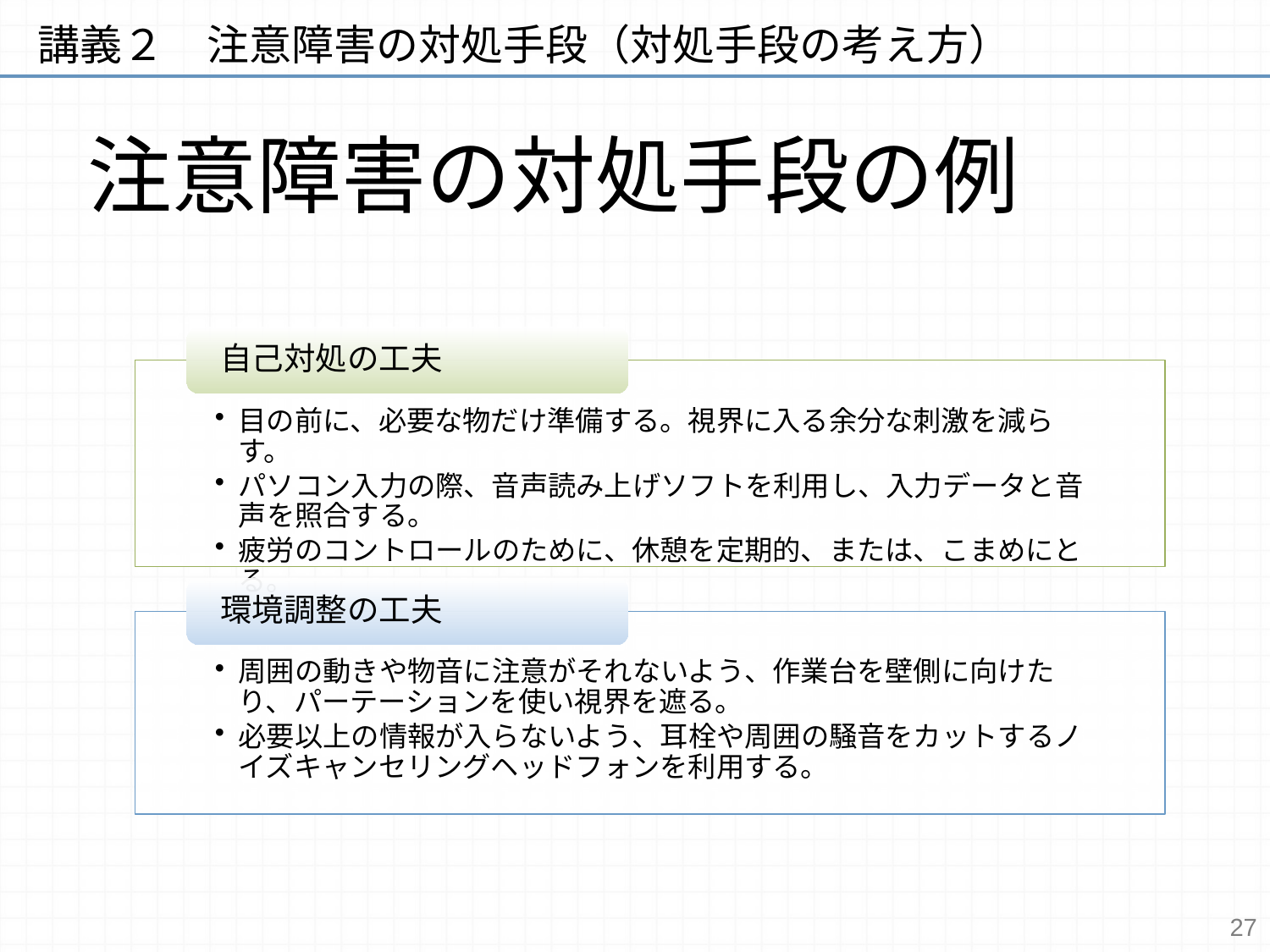

講義２　注意障害の対処手段（対処手段の考え方）
注意障害の対処手段の例
目の前に、必要な物だけ準備する。視界に入る余分な刺激を減らす。
パソコン入力の際、音声読み上げソフトを利用し、入力データと音声を照合する。
疲労のコントロールのために、休憩を定期的、または、こまめにとる。
自己対処の工夫
周囲の動きや物音に注意がそれないよう、作業台を壁側に向けたり、パーテーションを使い視界を遮る。
必要以上の情報が入らないよう、耳栓や周囲の騒音をカットするノイズキャンセリングヘッドフォンを利用する。
環境調整の工夫
27